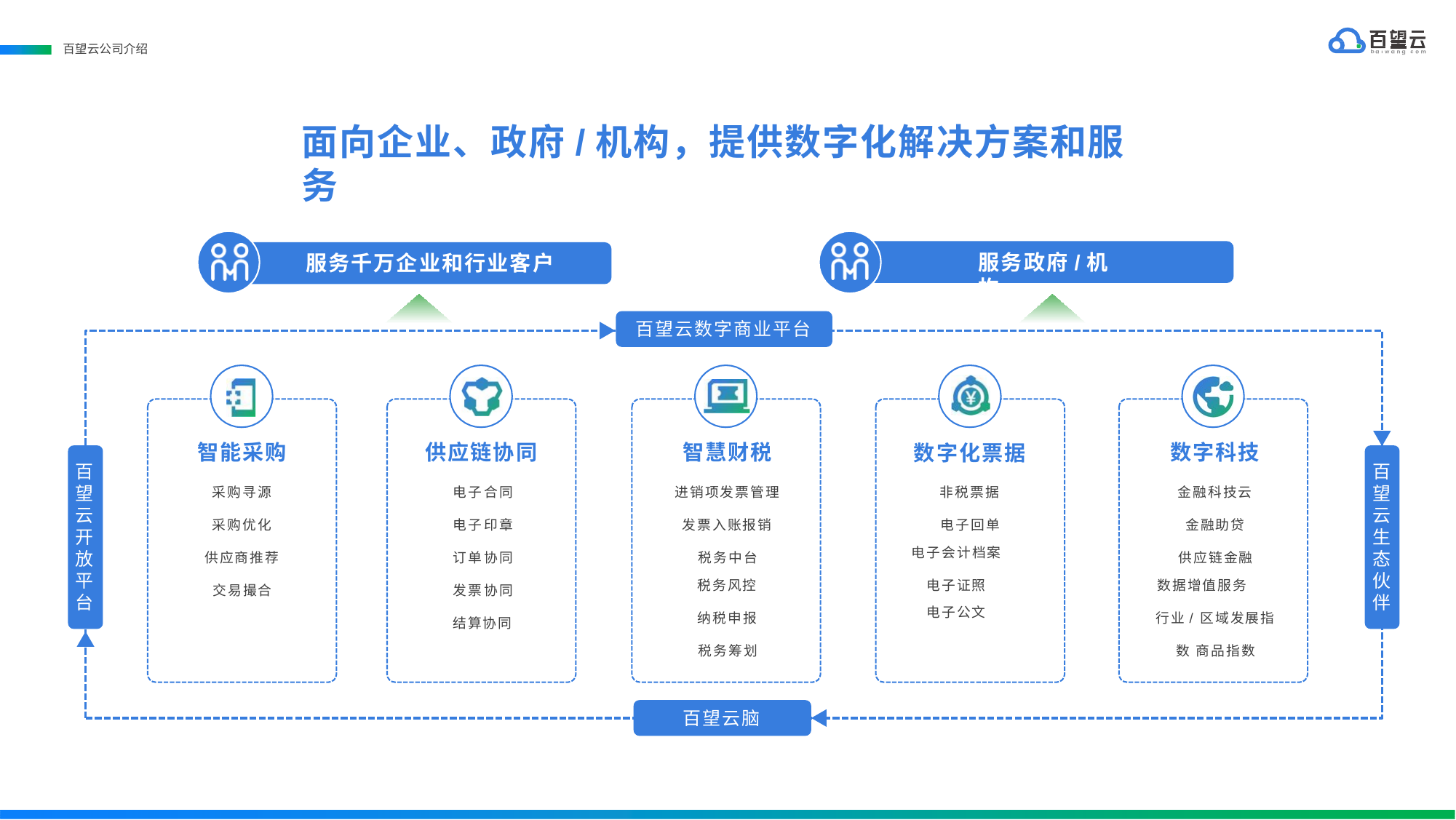

百望云公司介绍

# 面向企业、政府/机构，提供数字化解决方案和服务

服务政府/机构
服务千万企业和行业客户

百望云数字商业平台

智能采购
采购寻源 采购优化 供应商推荐 交易撮合
供应链协同
电子合同 电子印章 订单协同 发票协同 结算协同
智慧财税
进销项发票管理 发票入账报销 税务中台

税务风控
纳税申报 税务筹划
数字科技
金融科技云 金融助贷 供应链金融

数据增值服务
行业/ 区域发展指数 商品指数
数字化票据
非税票据 电子回单

电子会计档案
电子证照

电子公文

百 望 云 开 放 平 台
百 望 云 生 态 伙 伴

百望云脑